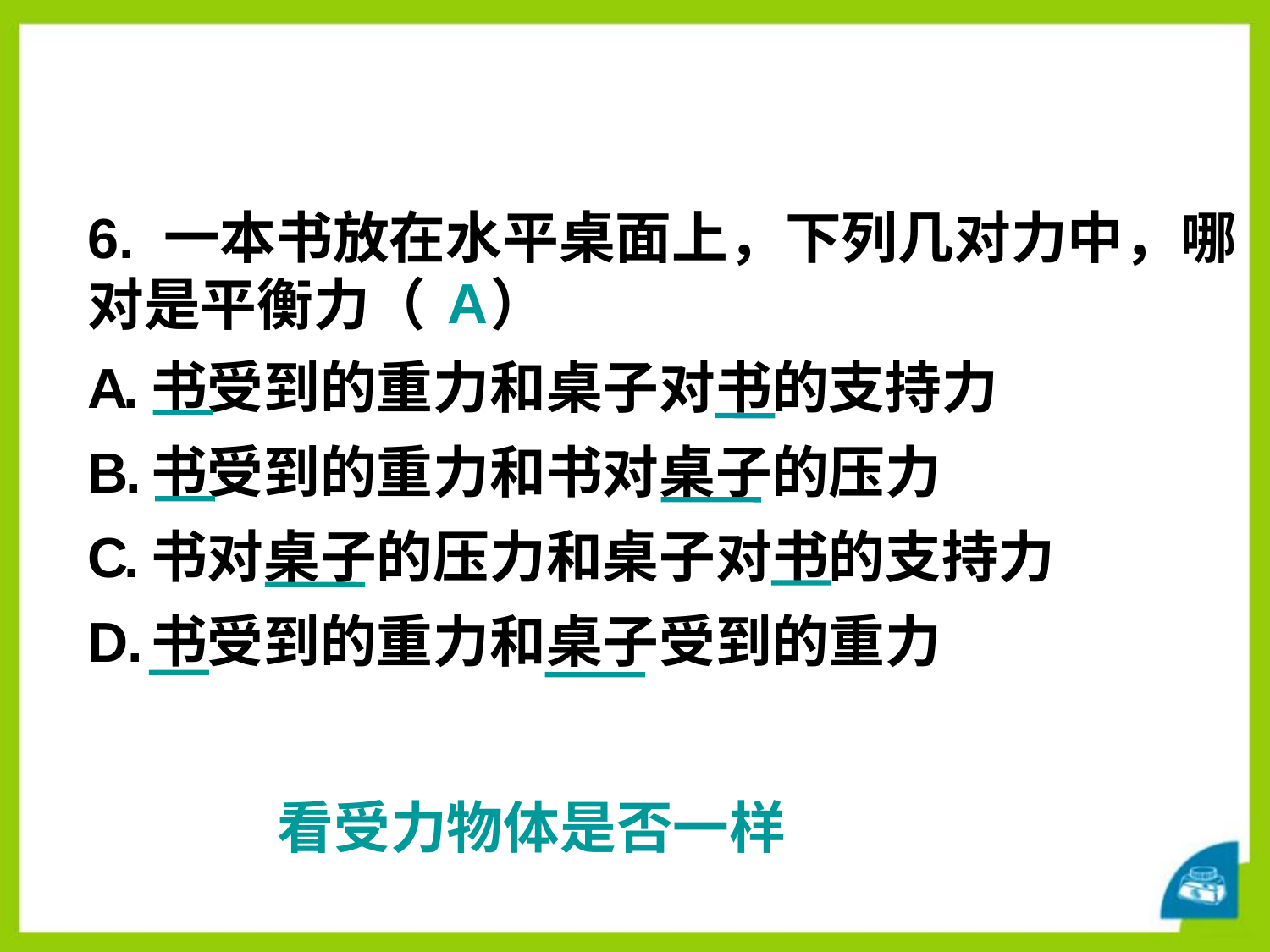

6. 一本书放在水平桌面上，下列几对力中，哪
对是平衡力（     ）
A
书受到的重力和桌子对书的支持力
书受到的重力和书对桌子的压力
书对桌子的压力和桌子对书的支持力
书受到的重力和桌子受到的重力

看受力物体是否一样